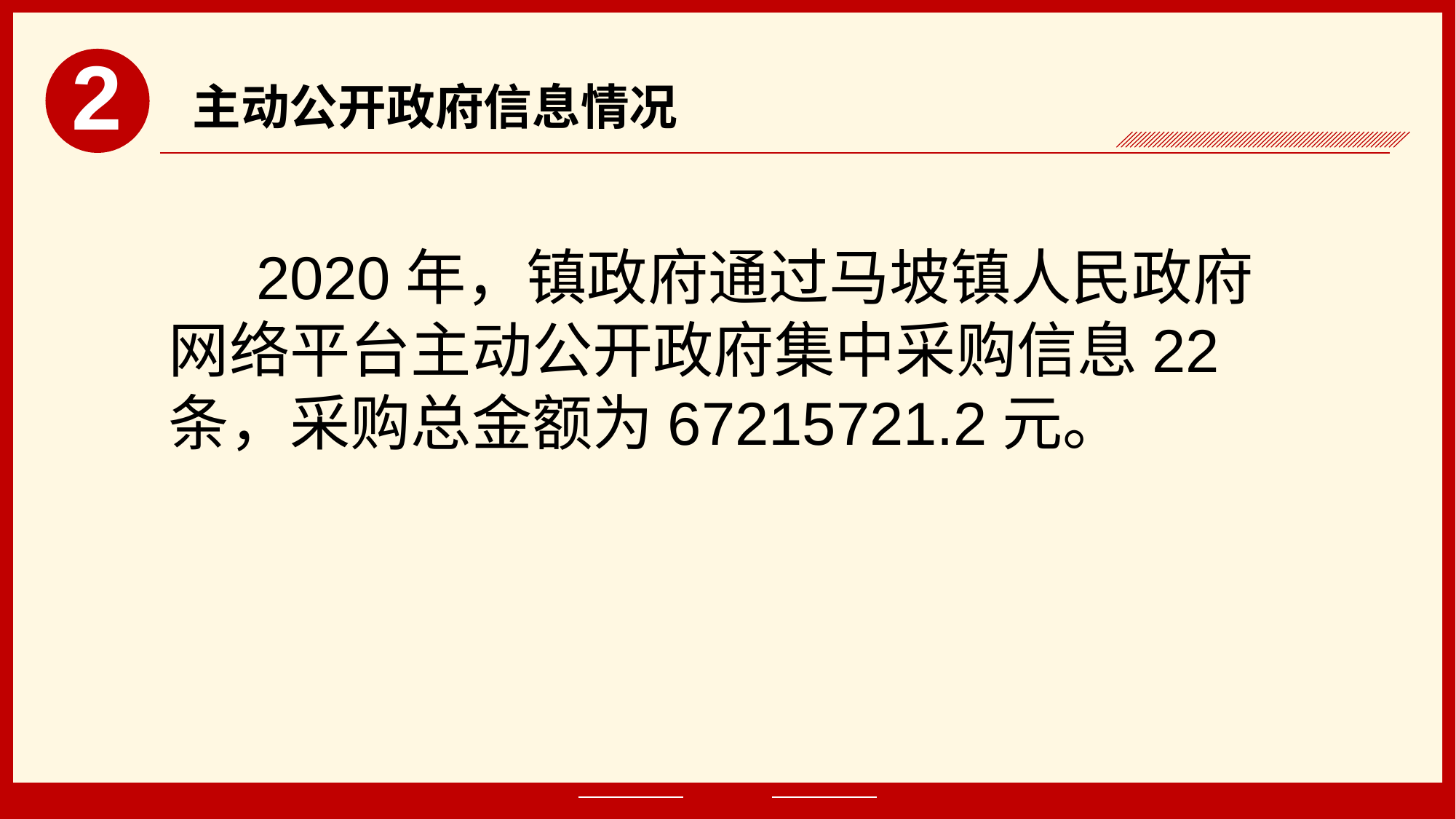

2
主动公开政府信息情况
2020年，镇政府通过马坡镇人民政府 网络平台主动公开政府集中采购信息22条，采购总金额为67215721.2元。
9